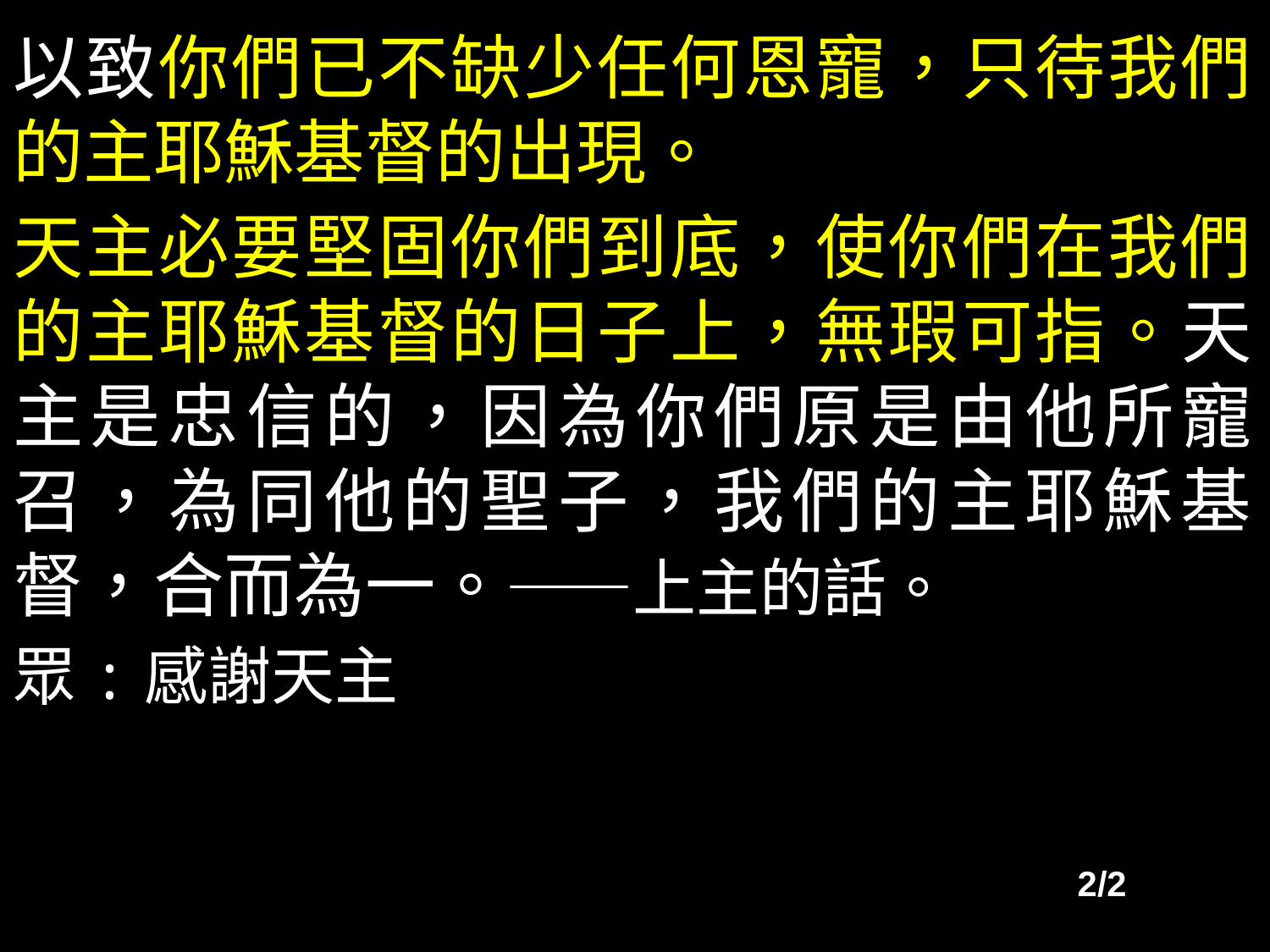

以致你們已不缺少任何恩寵，只待我們的主耶穌基督的出現。
天主必要堅固你們到底，使你們在我們的主耶穌基督的日子上，無瑕可指。天主是忠信的，因為你們原是由他所寵召，為同他的聖子，我們的主耶穌基督，合而為一。——上主的話。
眾:感謝天主

2/2